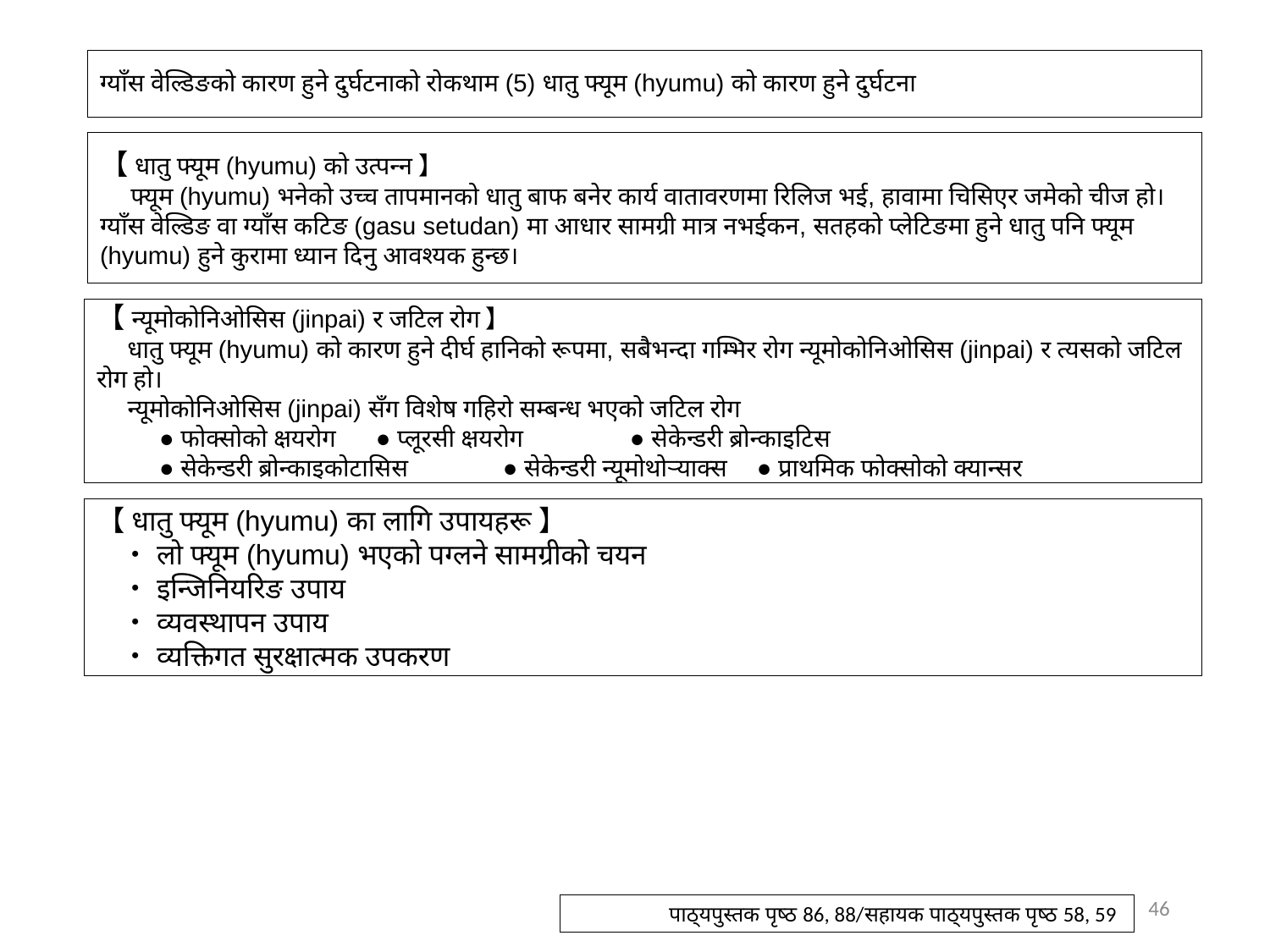

# ग्याँस वेल्डिङको कारण हुने दुर्घटनाको रोकथाम (5) धातु फ्यूम (hyumu) को कारण हुने दुर्घटना
【धातु फ्यूम (hyumu) को उत्पन्न】
　फ्यूम (hyumu) भनेको उच्च तापमानको धातु बाफ बनेर कार्य वातावरणमा रिलिज भई, हावामा चिसिएर जमेको चीज हो। ग्याँस वेल्डिङ वा ग्याँस कटिङ (gasu setudan) मा आधार सामग्री मात्र नभईकन, सतहको प्लेटिङमा हुने धातु पनि फ्यूम (hyumu) हुने कुरामा ध्यान दिनु आवश्यक हुन्छ।
【न्यूमोकोनिओसिस (jinpai) र जटिल रोग】
　धातु फ्यूम (hyumu) को कारण हुने दीर्घ हानिको रूपमा, सबैभन्दा गम्भिर रोग न्यूमोकोनिओसिस (jinpai) र त्यसको जटिल रोग हो।
　न्यूमोकोनिओसिस (jinpai) सँग विशेष गहिरो सम्बन्ध भएको जटिल रोग
● फोक्सोको क्षयरोग	● प्लूरसी क्षयरोग	● सेकेन्डरी ब्रोन्काइटिस
● सेकेन्डरी ब्रोन्काइकोटासिस	● सेकेन्डरी न्यूमोथोर्‍याक्स	● प्राथमिक फोक्सोको क्यान्सर
【धातु फ्यूम (hyumu) का लागि उपायहरू】
・लो फ्यूम (hyumu) भएको पग्लने सामग्रीको चयन
・इन्जिनियरिङ उपाय
・व्यवस्थापन उपाय
・व्यक्तिगत सुरक्षात्मक उपकरण
46
पाठ्यपुस्तक पृष्ठ 86, 88/सहायक पाठ्यपुस्तक पृष्ठ 58, 59